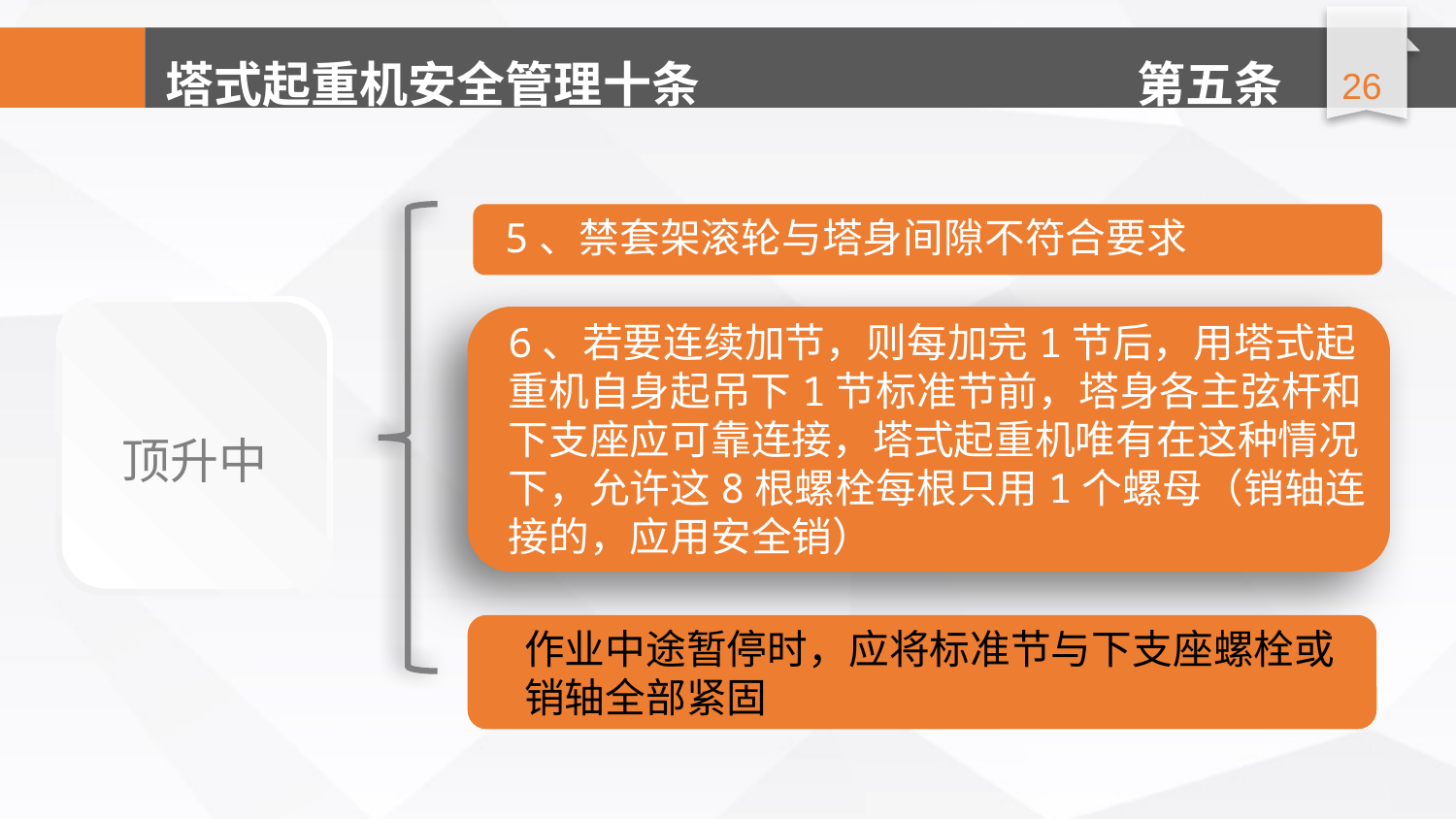

延时符
第五条

5、禁套架滚轮与塔身间隙不符合要求

顶升中

6、若要连续加节，则每加完1节后，用塔式起重机自身起吊下1节标准节前，塔身各主弦杆和下支座应可靠连接，塔式起重机唯有在这种情况下，允许这8根螺栓每根只用1个螺母（销轴连接的，应用安全销）

作业中途暂停时，应将标准节与下支座螺栓或销轴全部紧固